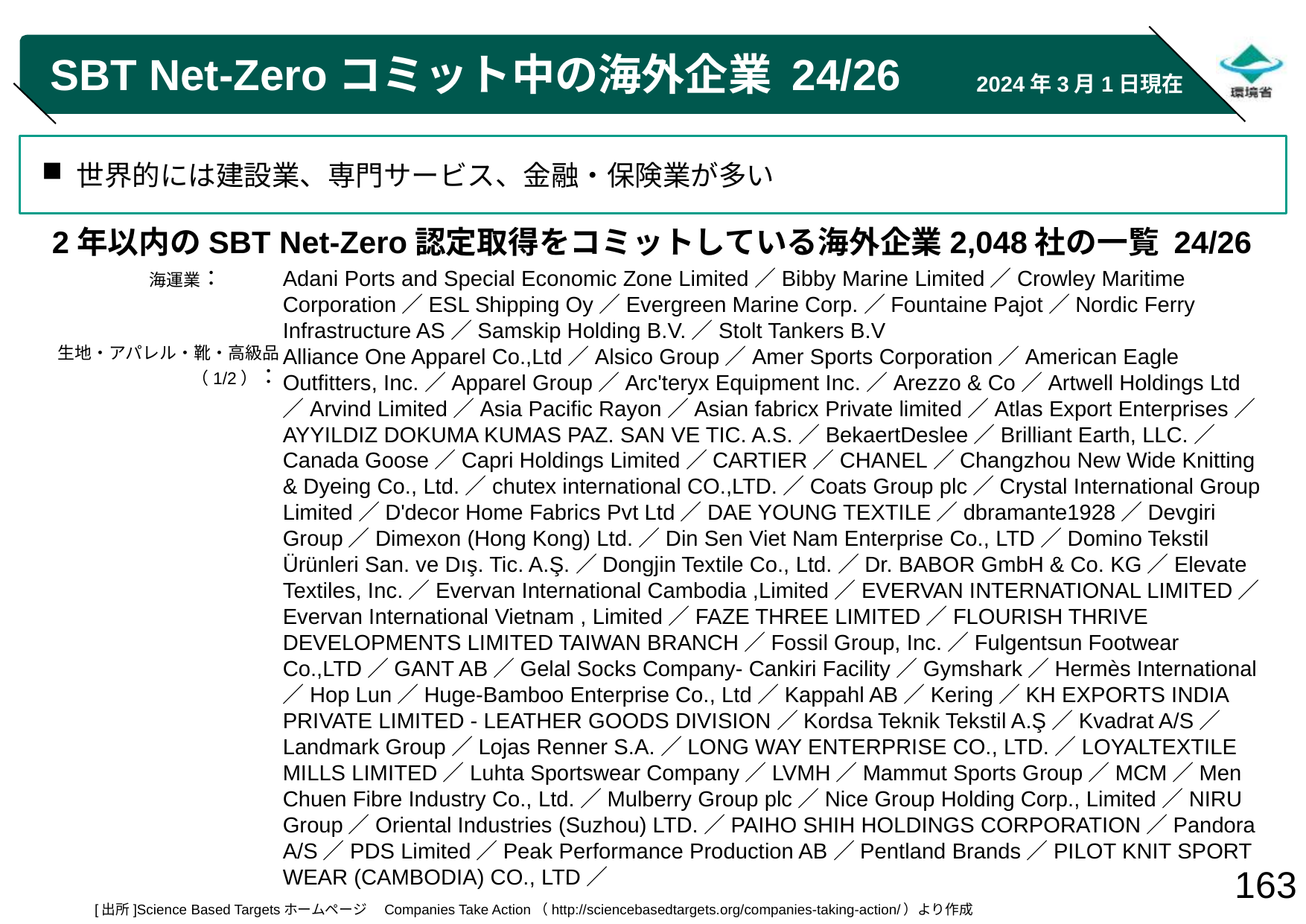

# SBT Net-Zeroコミット中の海外企業 24/26
2024年3月1日現在
世界的には建設業、専門サービス、金融・保険業が多い
2年以内のSBT Net-Zero認定取得をコミットしている海外企業2,048社の一覧 24/26
　                               海運業：

生地・アパレル・靴・高級品（1/2）：

Adani Ports and Special Economic Zone Limited／Bibby Marine Limited／Crowley Maritime Corporation／ESL Shipping Oy／Evergreen Marine Corp.／Fountaine Pajot／Nordic Ferry Infrastructure AS／Samskip Holding B.V.／Stolt Tankers B.V
Alliance One Apparel Co.,Ltd／Alsico Group／Amer Sports Corporation／American Eagle Outfitters, Inc.／Apparel Group／Arc'teryx Equipment Inc.／Arezzo & Co／Artwell Holdings Ltd／Arvind Limited／Asia Pacific Rayon／Asian fabricx Private limited／Atlas Export Enterprises／AYYILDIZ DOKUMA KUMAS PAZ. SAN VE TIC. A.S.／BekaertDeslee／Brilliant Earth, LLC.／Canada Goose／Capri Holdings Limited／CARTIER／CHANEL／Changzhou New Wide Knitting & Dyeing Co., Ltd.／chutex international CO.,LTD.／Coats Group plc／Crystal International Group Limited／D'decor Home Fabrics Pvt Ltd／DAE YOUNG TEXTILE／dbramante1928／Devgiri Group／Dimexon (Hong Kong) Ltd.／Din Sen Viet Nam Enterprise Co., LTD／Domino Tekstil Ürünleri San. ve Dış. Tic. A.Ş.／Dongjin Textile Co., Ltd.／Dr. BABOR GmbH & Co. KG／Elevate Textiles, Inc.／Evervan International Cambodia ,Limited／EVERVAN INTERNATIONAL LIMITED／Evervan International Vietnam , Limited／FAZE THREE LIMITED／FLOURISH THRIVE DEVELOPMENTS LIMITED TAIWAN BRANCH／Fossil Group, Inc.／Fulgentsun Footwear Co.,LTD／GANT AB／Gelal Socks Company- Cankiri Facility／Gymshark／Hermès International／Hop Lun／Huge-Bamboo Enterprise Co., Ltd／Kappahl AB／Kering／KH EXPORTS INDIA PRIVATE LIMITED - LEATHER GOODS DIVISION／Kordsa Teknik Tekstil A.Ş／Kvadrat A/S／Landmark Group／Lojas Renner S.A.／LONG WAY ENTERPRISE CO., LTD.／LOYALTEXTILE MILLS LIMITED／Luhta Sportswear Company／LVMH／Mammut Sports Group／MCM／Men Chuen Fibre Industry Co., Ltd.／Mulberry Group plc／Nice Group Holding Corp., Limited／NIRU Group／Oriental Industries (Suzhou) LTD.／PAIHO SHIH HOLDINGS CORPORATION／Pandora A/S／PDS Limited／Peak Performance Production AB／Pentland Brands／PILOT KNIT SPORT WEAR (CAMBODIA) CO., LTD／
[出所]Science Based Targetsホームページ　Companies Take Action（http://sciencebasedtargets.org/companies-taking-action/）より作成